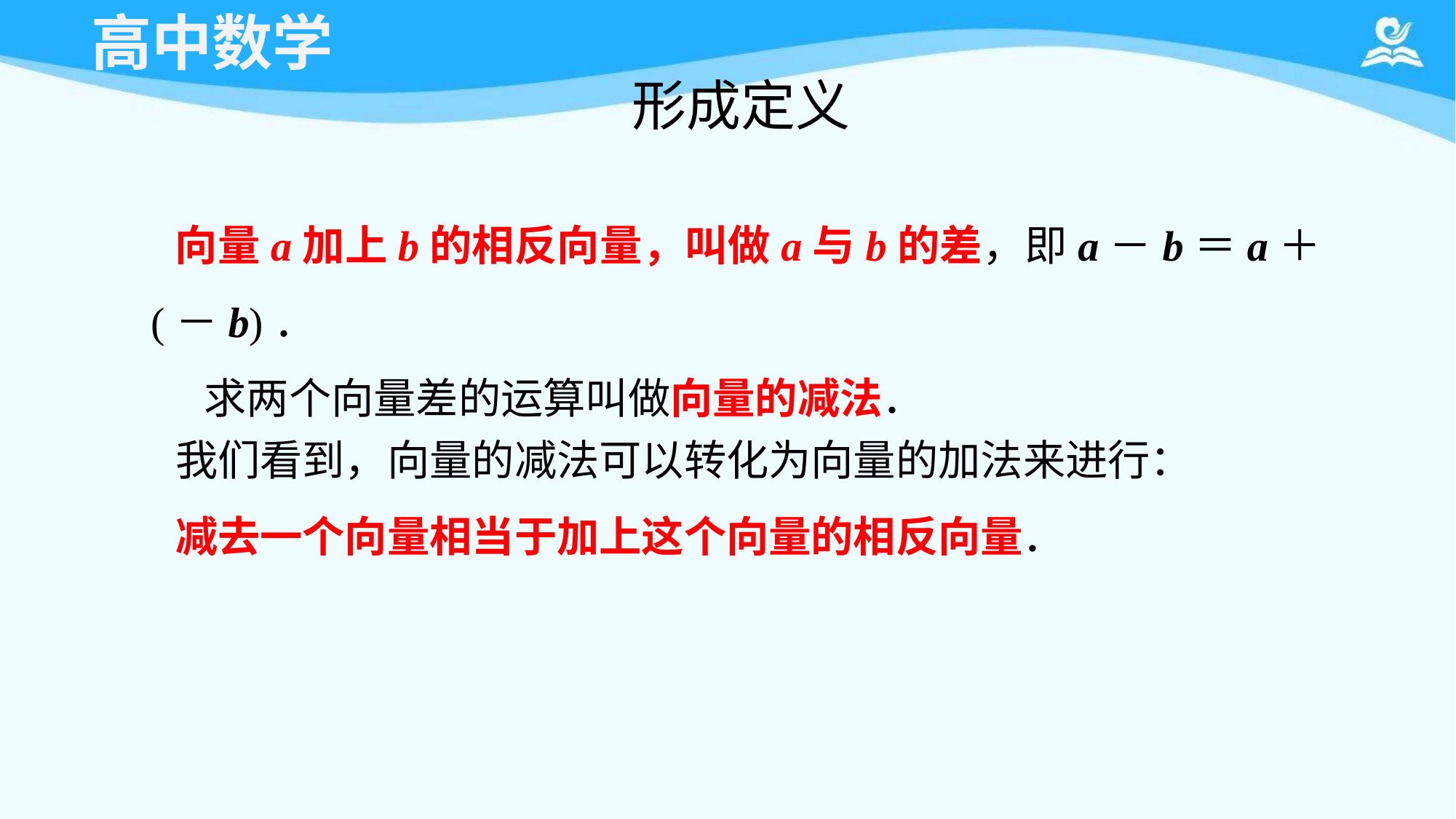

# 形成定义
向量a加上b的相反向量，叫做a与b的差，即a－b＝a＋(－b)．
  求两个向量差的运算叫做向量的减法．
我们看到，向量的减法可以转化为向量的加法来进行：
减去一个向量相当于加上这个向量的相反向量．